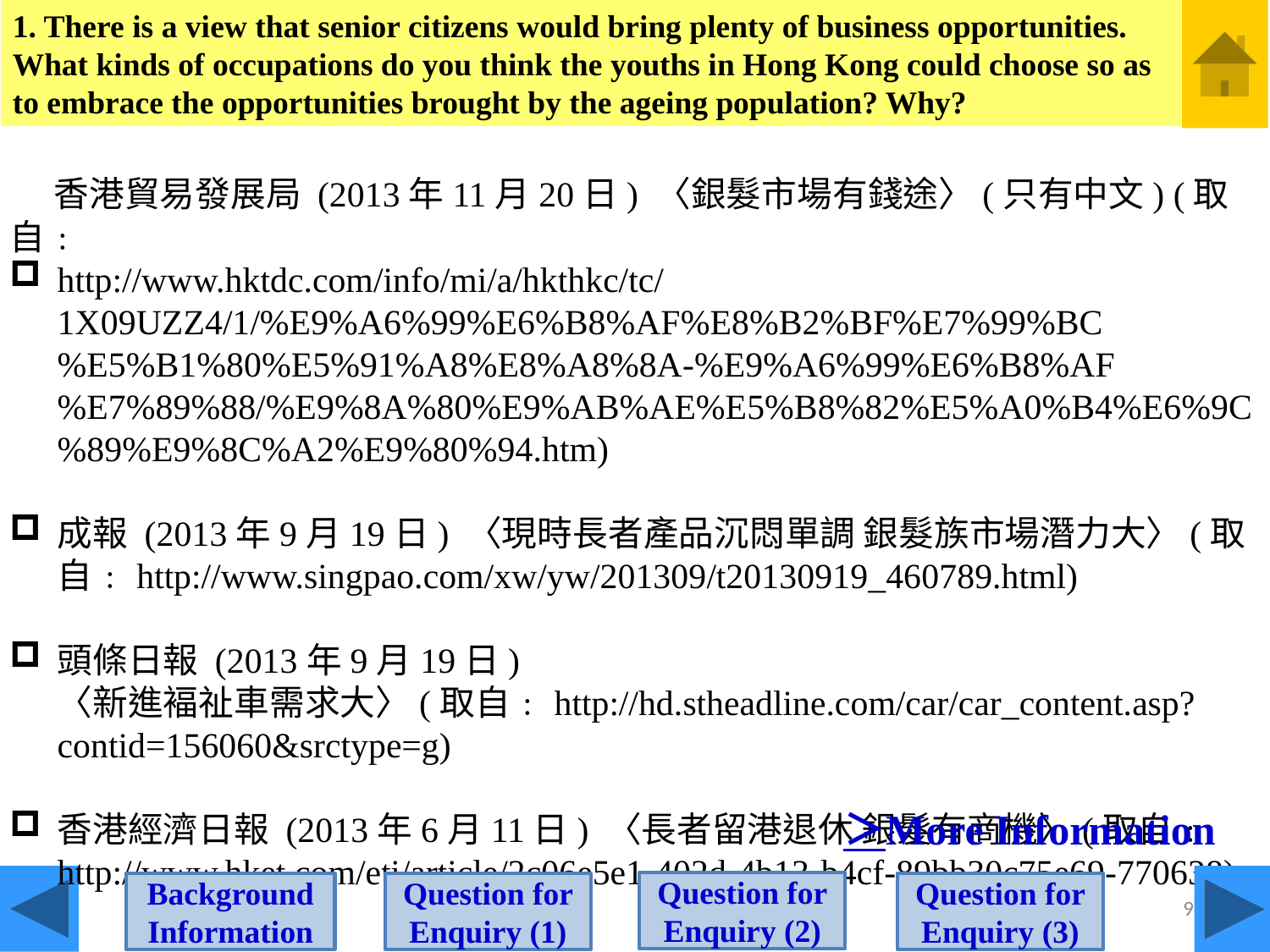

1. There is a view that senior citizens would bring plenty of business opportunities. What kinds of occupations do you think the youths in Hong Kong could choose so as to embrace the opportunities brought by the ageing population? Why?

    香港貿易發展局 (2013年11月20日) 〈銀髮市場有錢途〉(只有中文) (取自﹕
http://www.hktdc.com/info/mi/a/hkthkc/tc/1X09UZZ4/1/%E9%A6%99%E6%B8%AF%E8%B2%BF%E7%99%BC%E5%B1%80%E5%91%A8%E8%A8%8A-%E9%A6%99%E6%B8%AF%E7%89%88/%E9%8A%80%E9%AB%AE%E5%B8%82%E5%A0%B4%E6%9C%89%E9%8C%A2%E9%80%94.htm)

成報 (2013年9月19日) 〈現時長者產品沉悶單調 銀髮族市場潛力大〉(取自﹕http://www.singpao.com/xw/yw/201309/t20130919_460789.html)

頭條日報 (2013年9月19日) 〈新進褔祉車需求大〉(取自﹕http://hd.stheadline.com/car/car_content.asp?contid=156060&srctype=g)

香港經濟日報 (2013年6月11日) 〈長者留港退休 銀髮有商機〉(取自﹕http://www.hket.com/eti/article/2c06e5e1-402d-4b13-b4cf-89bb30c75e69-770638)

＞More Information

Question for Enquiry (2)
Question for Enquiry (1)
Background Information
Question for Enquiry (3)
9